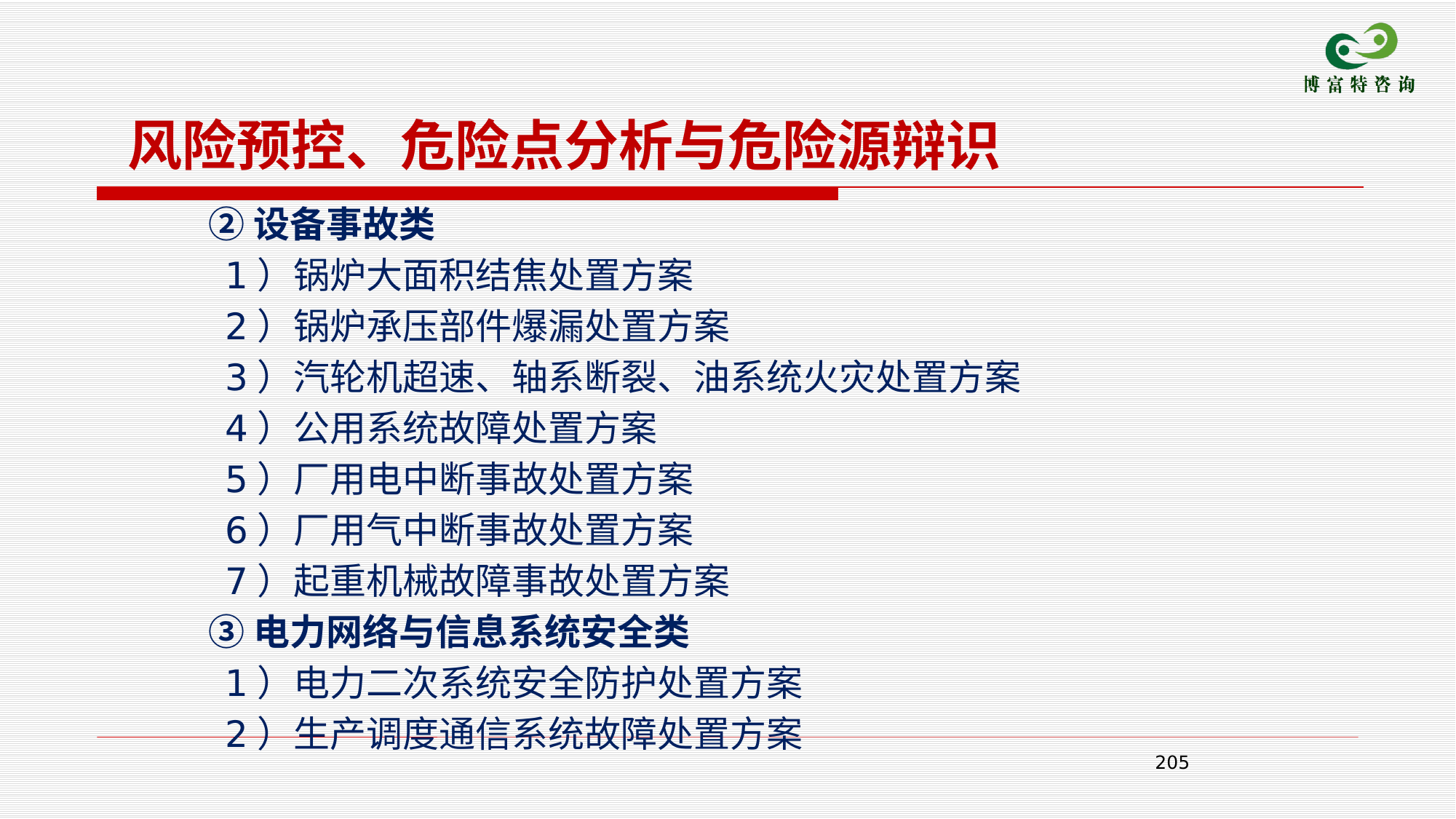

风险预控、危险点分析与危险源辩识
     ②设备事故类
     1）锅炉大面积结焦处置方案
     2）锅炉承压部件爆漏处置方案
     3）汽轮机超速、轴系断裂、油系统火灾处置方案
     4）公用系统故障处置方案
     5）厂用电中断事故处置方案
     6）厂用气中断事故处置方案
     7）起重机械故障事故处置方案
     ③电力网络与信息系统安全类
     1）电力二次系统安全防护处置方案
     2）生产调度通信系统故障处置方案

205